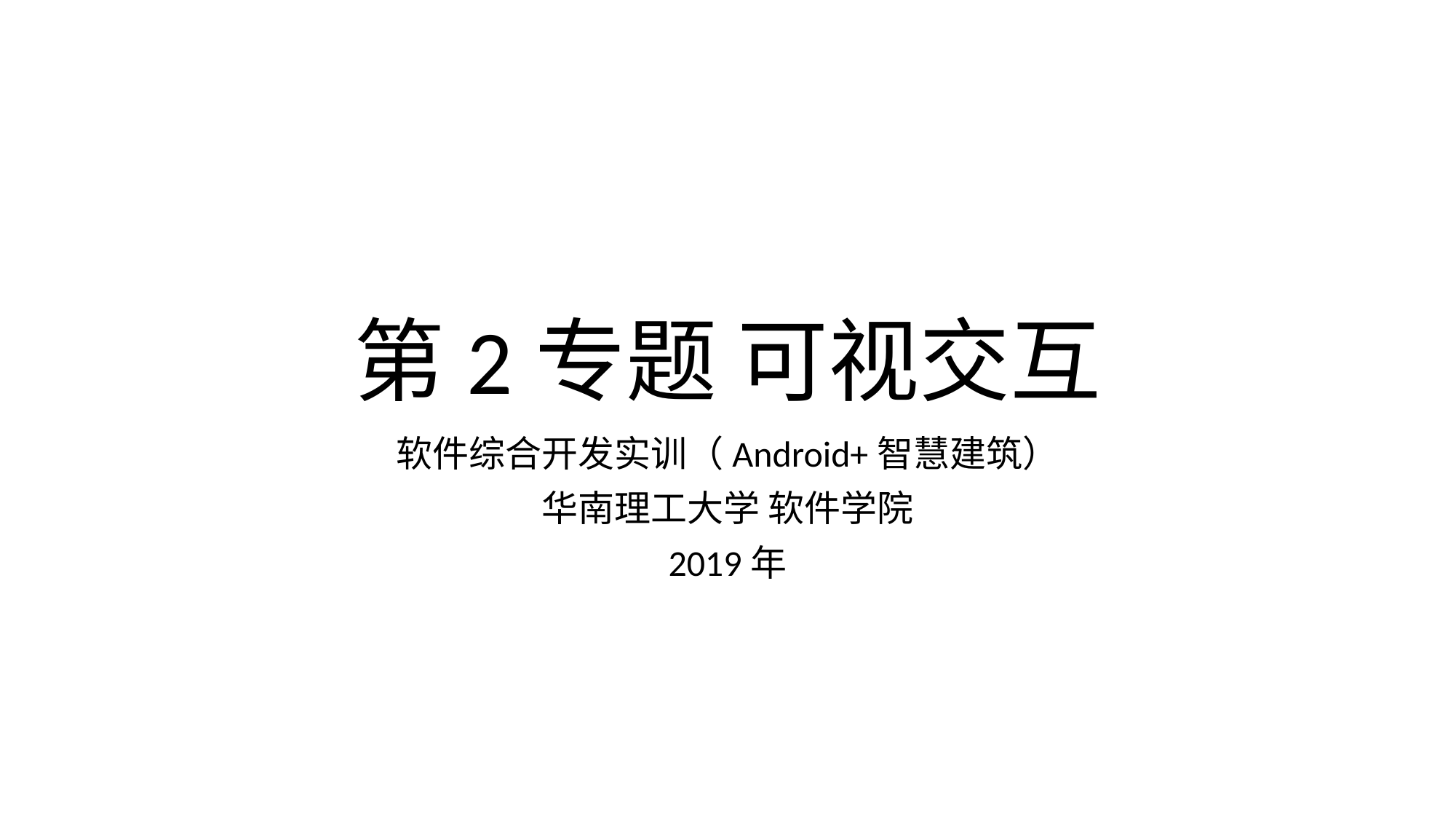

# 第2专题 可视交互
软件综合开发实训（Android+智慧建筑）
华南理工大学 软件学院
2019年